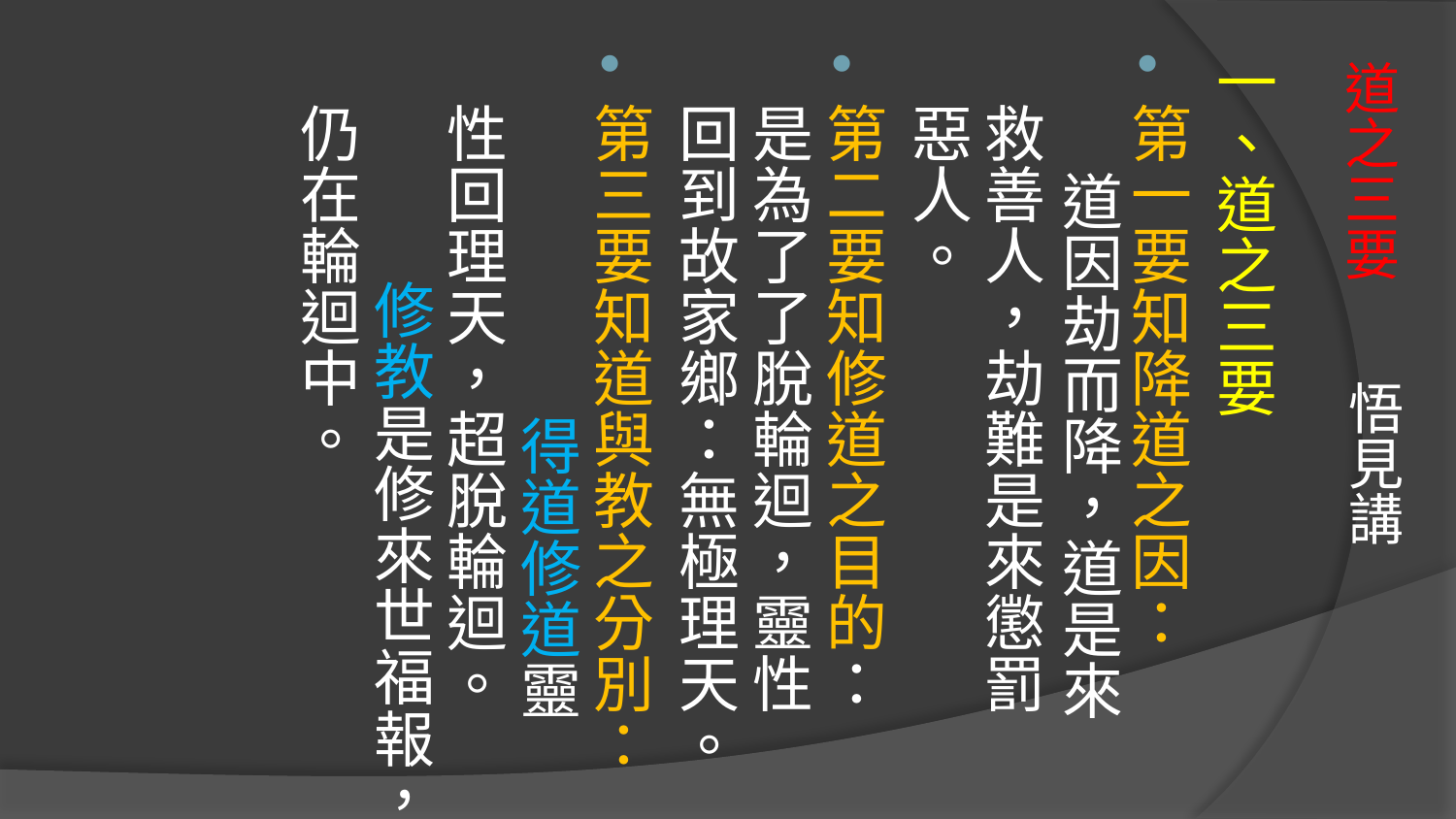

一、道之三要
第一要知降道之因：              道因劫而降，道是來救善人，劫難是來懲罰惡人。
第二要知修道之目的：是為了了脫輪迴，靈性回到故家鄉：無極理天。
第三要知道與教之分別：                       得道修道靈性回理天，超脫輪迴。                  修教是修來世福報，仍在輪迴中。

# 道之三要        悟見講